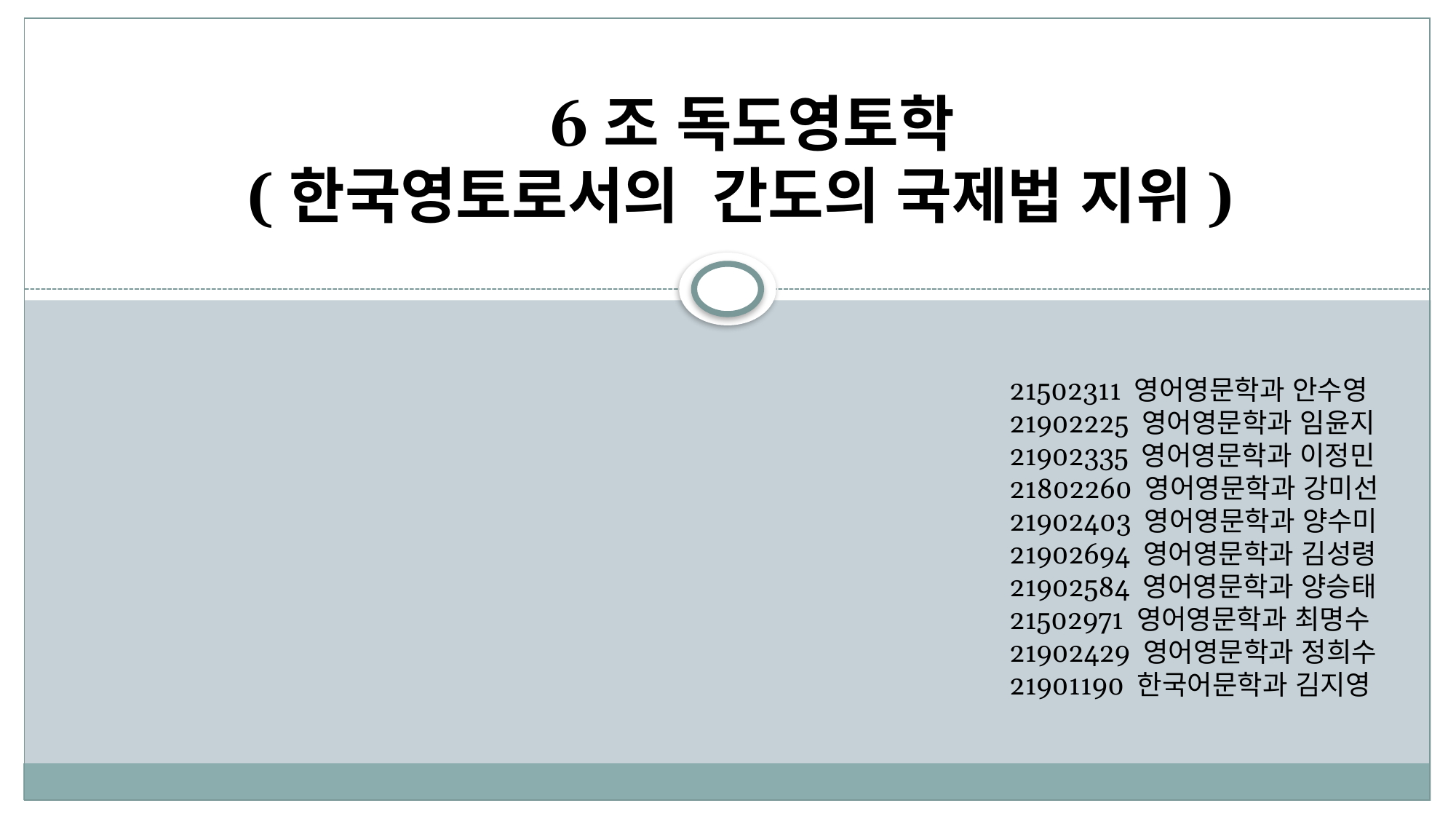

6조 독도영토학
(한국영토로서의  간도의 국제법 지위)
21502311 영어영문학과 안수영
21902225 영어영문학과 임윤지
21902335 영어영문학과 이정민
21802260 영어영문학과 강미선
21902403 영어영문학과 양수미
21902694 영어영문학과 김성령
21902584 영어영문학과 양승태
21502971 영어영문학과 최명수
21902429 영어영문학과 정희수
21901190 한국어문학과 김지영